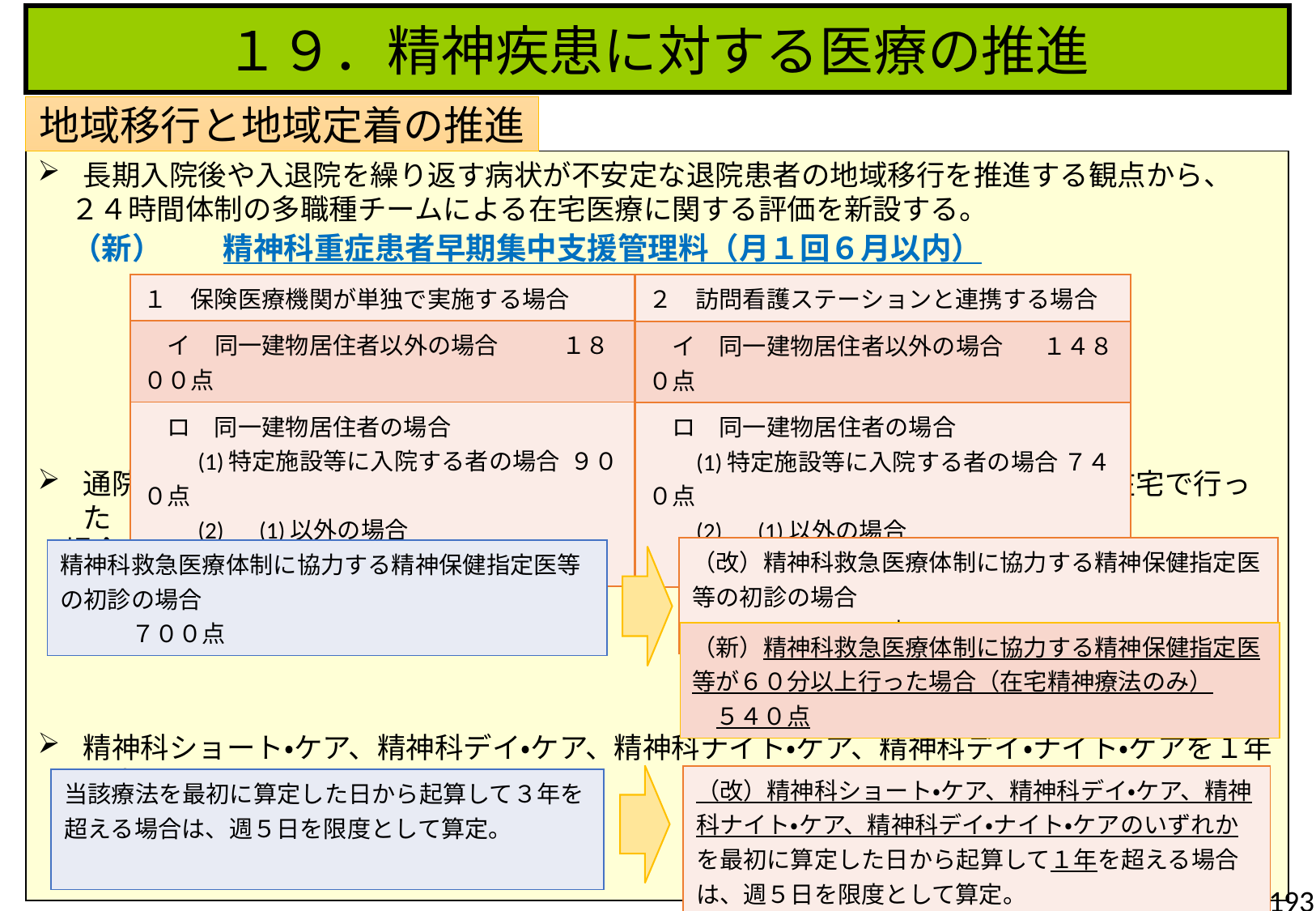

１９．精神疾患に対する医療の推進
地域移行と地域定着の推進
長期入院後や入退院を繰り返す病状が不安定な退院患者の地域移行を推進する観点から、
    ２４時間体制の多職種チームによる在宅医療に関する評価を新設する。
　（新）　　精神科重症患者早期集中支援管理料（月１回６月以内）

通院・在宅精神療法の初診時の評価を見直すとともに、通院・在宅精神療法のうち在宅で行った
   場合について、長時間の診療の評価を新設する。

精神科ショート・ケア、精神科デイ・ケア、精神科ナイト・ケア、精神科デイ・ナイト・ケアを１年以上
   提供している場合の評価を見直す。

| １　保険医療機関が単独で実施する場合 |
| --- |
| イ　同一建物居住者以外の場合　 　１８００点 |
| ロ　同一建物居住者の場合 　　(1)特定施設等に入院する者の場合 ９００点 　　(2)　(1)以外の場合　　　　　　　　　　 ４５０点 |
| ２　訪問看護ステーションと連携する場合 |
| --- |
| イ　同一建物居住者以外の場合　 １４８０点 |
| ロ　同一建物居住者の場合 　(1)特定施設等に入院する者の場合 ７４０点 　(2)　(1)以外の場合　　　　　　　　　　 ３７０点 |
| （改）精神科救急医療体制に協力する精神保健指定医等の初診の場合　　　　　　　　　　　　　　　　　 　　　　　６００点 |
| --- |
| 精神科救急医療体制に協力する精神保健指定医等の初診の場合　　　　　　　　　　　　　　　　　　　７００点 |
| --- |

| （新）精神科救急医療体制に協力する精神保健指定医等が６０分以上行った場合（在宅精神療法のみ）　　　５４０点 |
| --- |

| （改）精神科ショート・ケア、精神科デイ・ケア、精神科ナイト・ケア、精神科デイ・ナイト・ケアのいずれかを最初に算定した日から起算して１年を超える場合は、週５日を限度として算定。 |
| --- |
| 当該療法を最初に算定した日から起算して３年を超える場合は、週５日を限度として算定。 |
| --- |
193